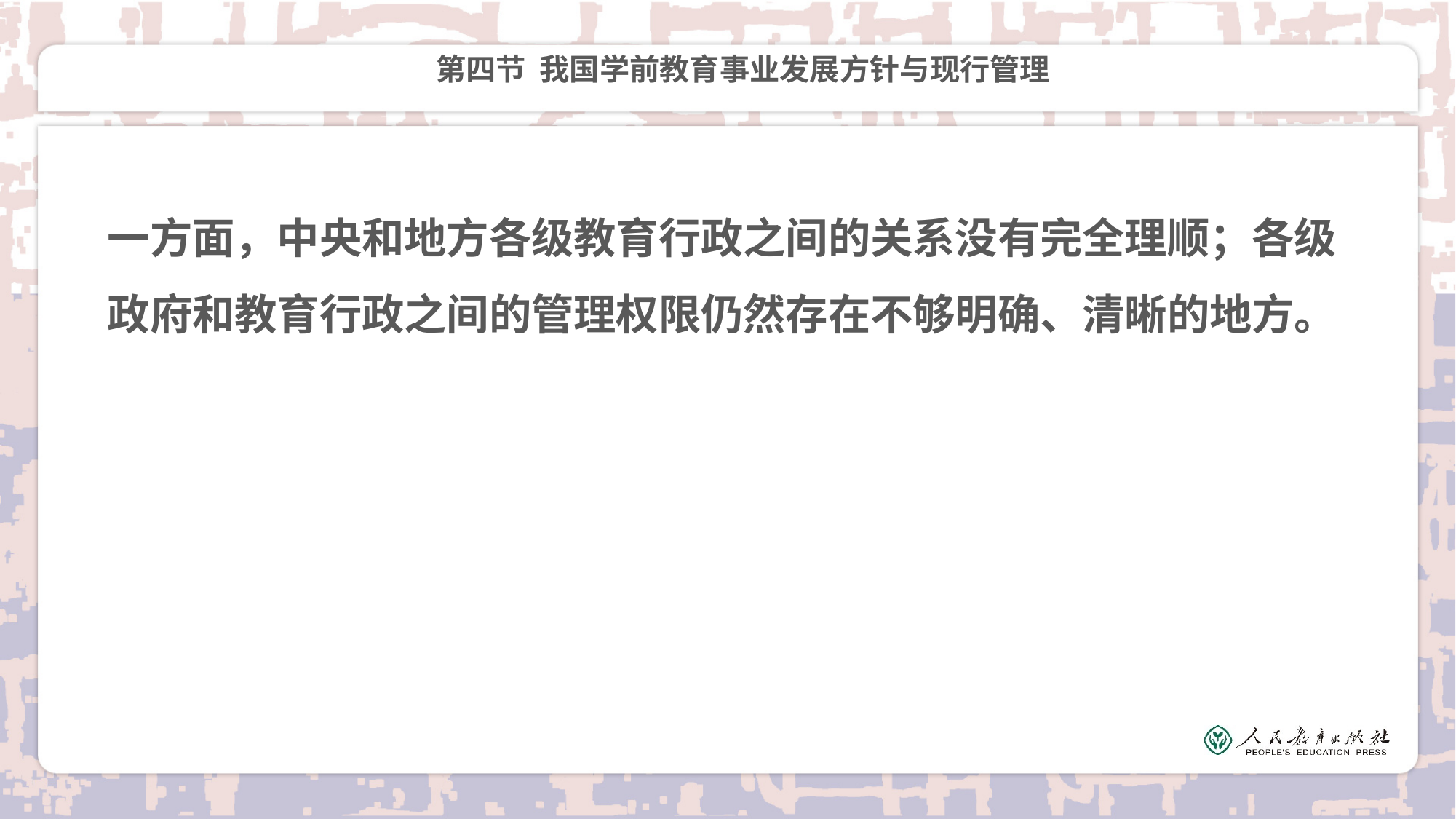

# 第四节  我国学前教育事业发展方针与现行管理
一方面，中央和地方各级教育行政之间的关系没有完全理顺；各级政府和教育行政之间的管理权限仍然存在不够明确、清晰的地方。